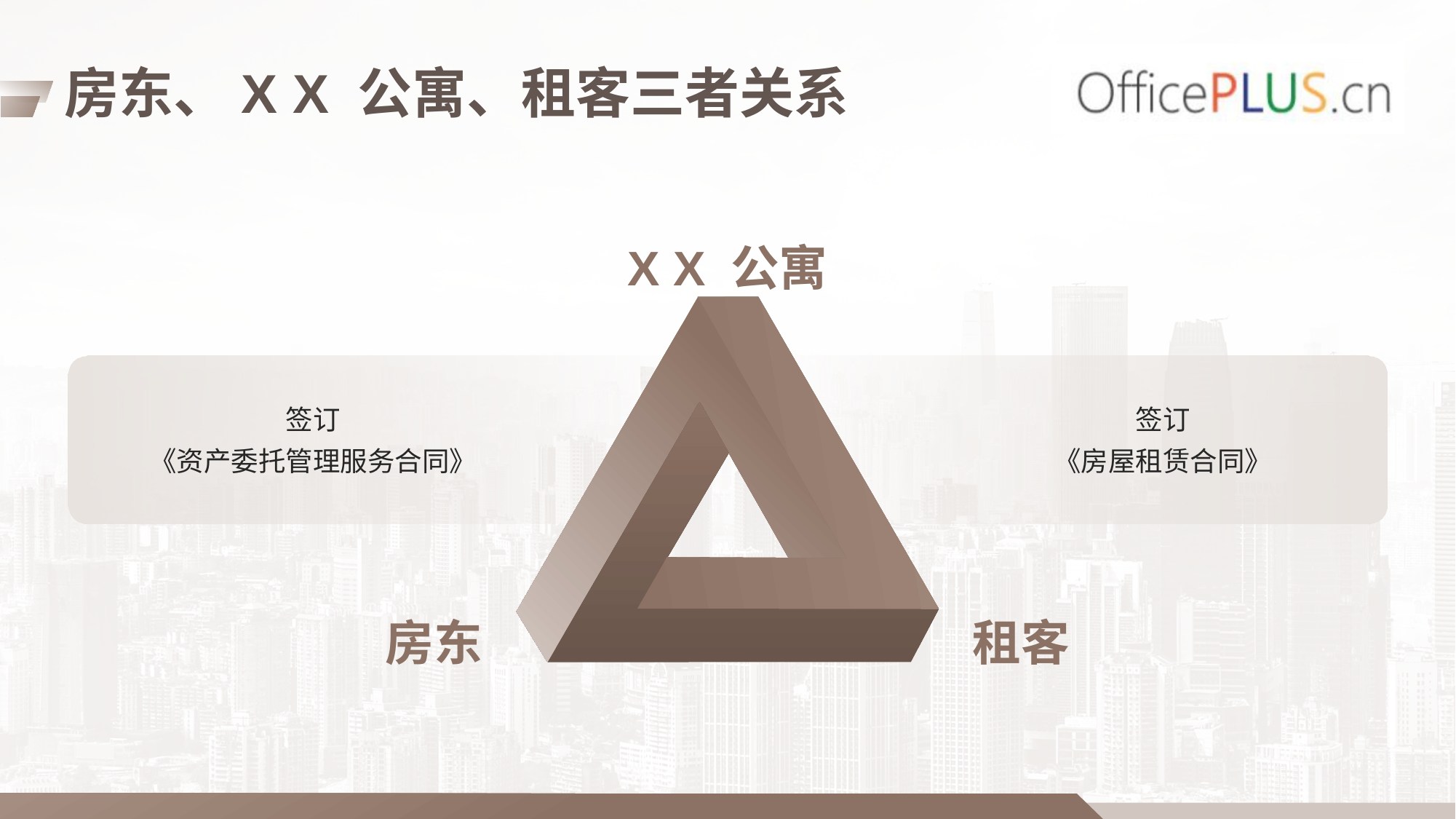

房东、X X 公寓、租客三者关系
X X 公寓

签订
《资产委托管理服务合同》
签订
《房屋租赁合同》
房东
租客